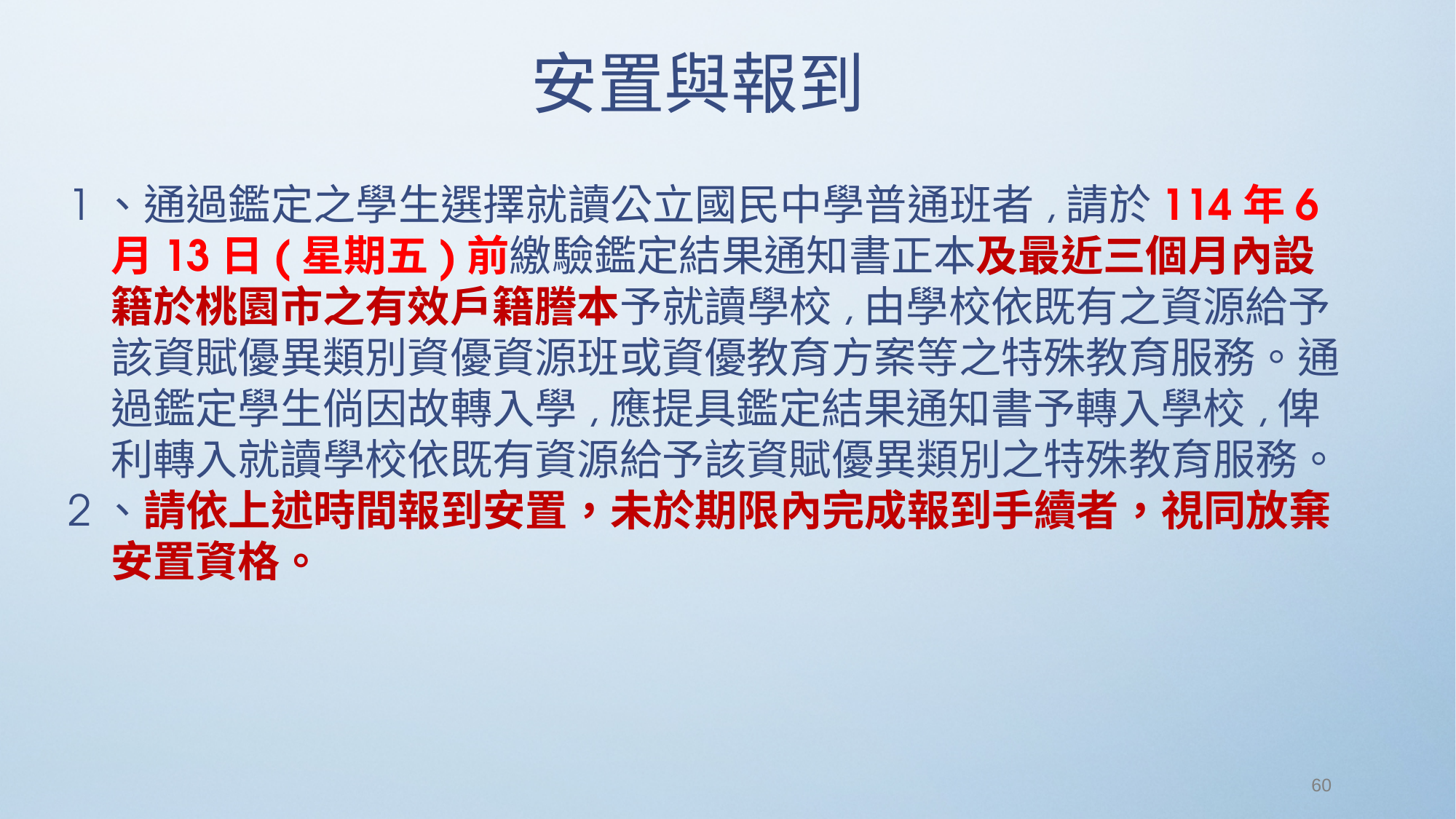

安置與報到
1、通過鑑定之學生選擇就讀公立國民中學普通班者,請於114年6月13日(星期五)前繳驗鑑定結果通知書正本及最近三個月內設籍於桃園市之有效戶籍謄本予就讀學校,由學校依既有之資源給予該資賦優異類別資優資源班或資優教育方案等之特殊教育服務。通過鑑定學生倘因故轉入學,應提具鑑定結果通知書予轉入學校,俾利轉入就讀學校依既有資源給予該資賦優異類別之特殊教育服務。
2、請依上述時間報到安置，未於期限內完成報到手續者，視同放棄安置資格。
60